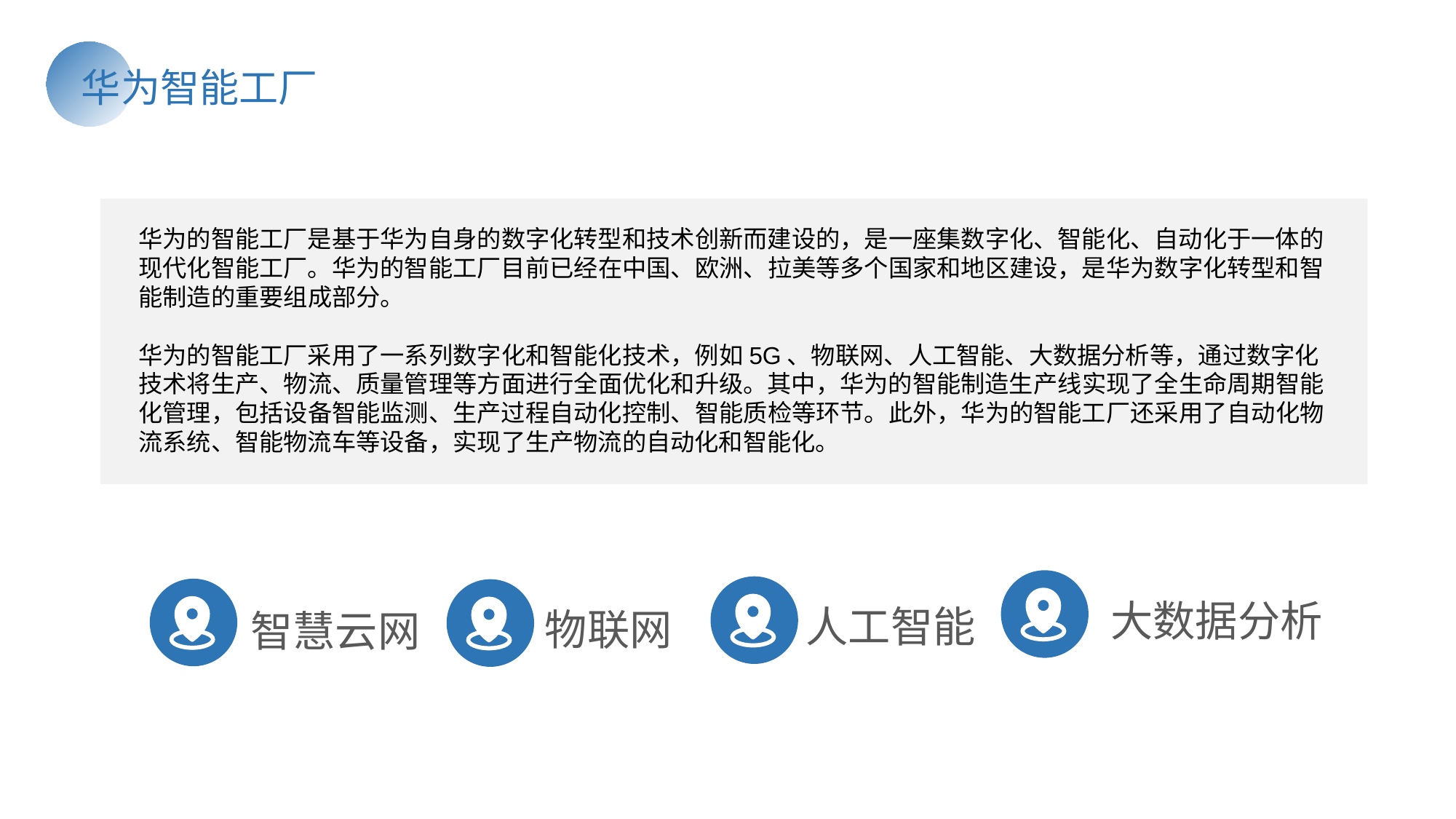

华为智能工厂

华为的智能工厂是基于华为自身的数字化转型和技术创新而建设的，是一座集数字化、智能化、自动化于一体的现代化智能工厂。华为的智能工厂目前已经在中国、欧洲、拉美等多个国家和地区建设，是华为数字化转型和智能制造的重要组成部分。

华为的智能工厂采用了一系列数字化和智能化技术，例如5G、物联网、人工智能、大数据分析等，通过数字化技术将生产、物流、质量管理等方面进行全面优化和升级。其中，华为的智能制造生产线实现了全生命周期智能化管理，包括设备智能监测、生产过程自动化控制、智能质检等环节。此外，华为的智能工厂还采用了自动化物流系统、智能物流车等设备，实现了生产物流的自动化和智能化。
大数据分析

人工智能

物联网
智慧云网